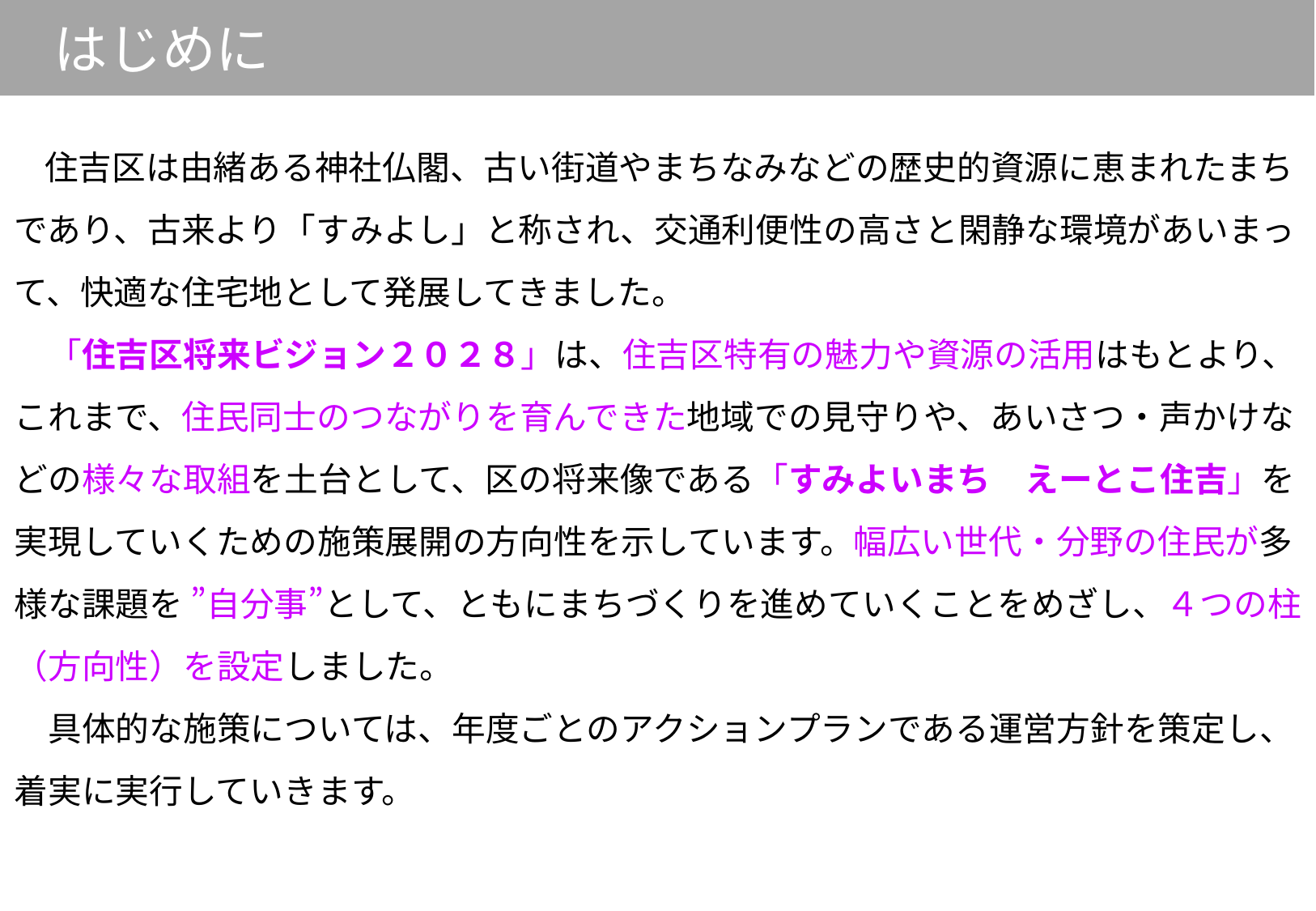

はじめに
　住吉区は由緒ある神社仏閣、古い街道やまちなみなどの歴史的資源に恵まれたまちであり、古来より「すみよし」と称され、交通利便性の高さと閑静な環境があいまって、快適な住宅地として発展してきました。
　「住吉区将来ビジョン２０２８」は、住吉区特有の魅力や資源の活用はもとより、これまで、住民同士のつながりを育んできた地域での見守りや、あいさつ・声かけなどの様々な取組を土台として、区の将来像である「すみよいまち　えーとこ住吉」を実現していくための施策展開の方向性を示しています。幅広い世代・分野の住民が多様な課題を ”自分事”として、ともにまちづくりを進めていくことをめざし、４つの柱（方向性）を設定しました。
　具体的な施策については、年度ごとのアクションプランである運営方針を策定し、着実に実行していきます。